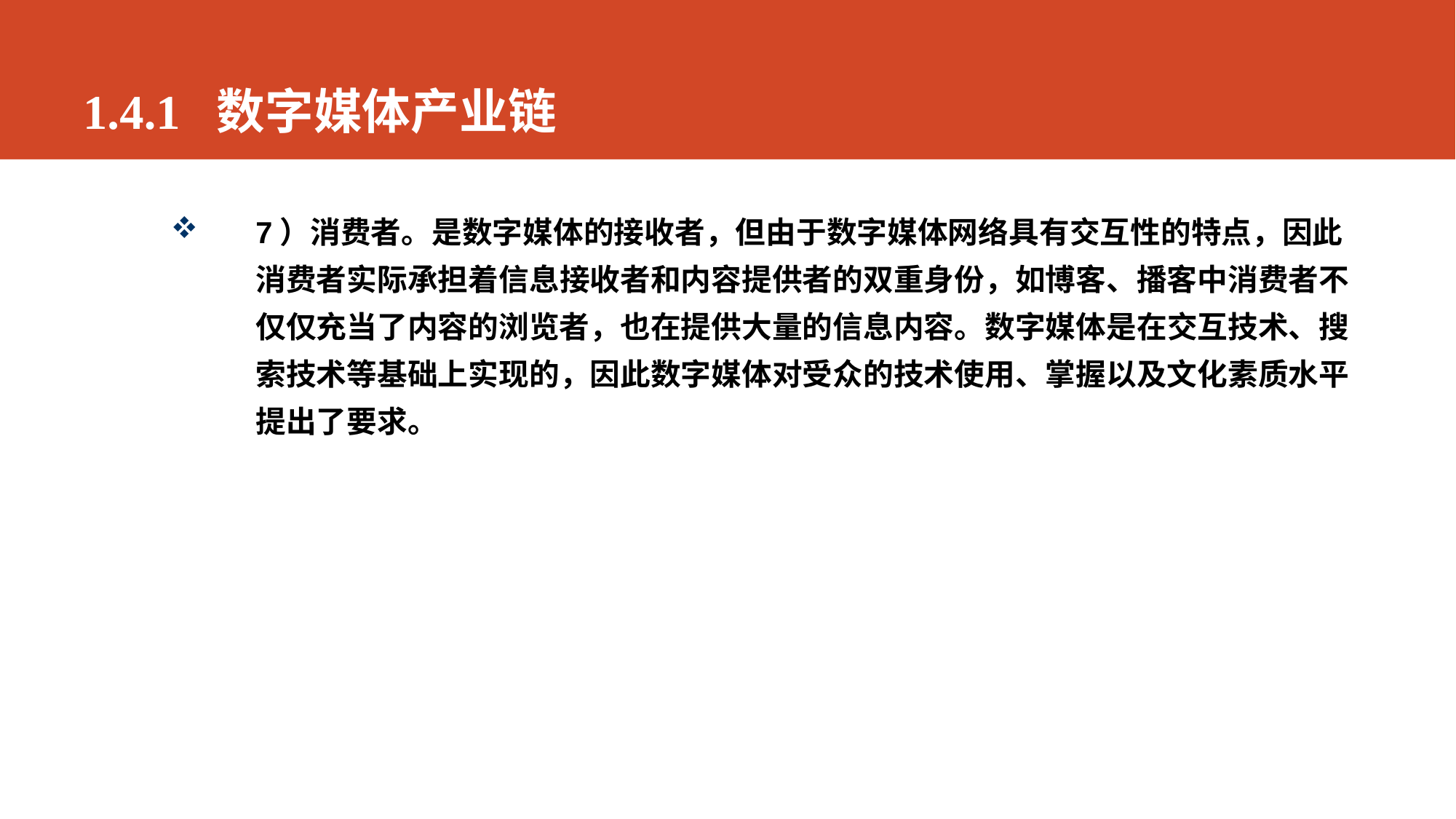

# 1.4.1  数字媒体产业链
7）消费者。是数字媒体的接收者，但由于数字媒体网络具有交互性的特点，因此消费者实际承担着信息接收者和内容提供者的双重身份，如博客、播客中消费者不仅仅充当了内容的浏览者，也在提供大量的信息内容。数字媒体是在交互技术、搜索技术等基础上实现的，因此数字媒体对受众的技术使用、掌握以及文化素质水平提出了要求。